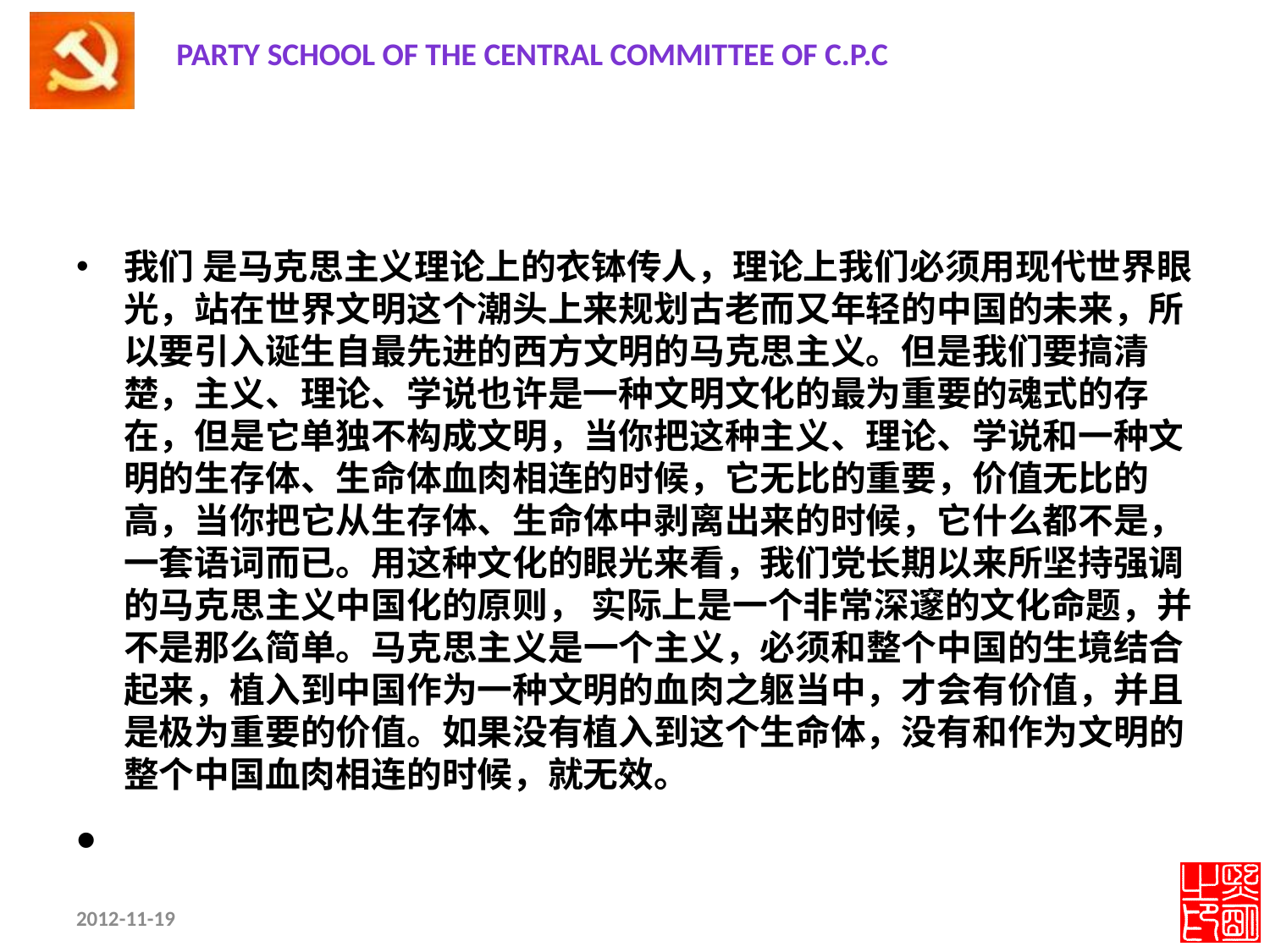

#
我们 是马克思主义理论上的衣钵传人，理论上我们必须用现代世界眼光，站在世界文明这个潮头上来规划古老而又年轻的中国的未来，所以要引入诞生自最先进的西方文明的马克思主义。但是我们要搞清楚，主义、理论、学说也许是一种文明文化的最为重要的魂式的存在，但是它单独不构成文明，当你把这种主义、理论、学说和一种文明的生存体、生命体血肉相连的时候，它无比的重要，价值无比的高，当你把它从生存体、生命体中剥离出来的时候，它什么都不是，一套语词而已。用这种文化的眼光来看，我们党长期以来所坚持强调的马克思主义中国化的原则， 实际上是一个非常深邃的文化命题，并不是那么简单。马克思主义是一个主义，必须和整个中国的生境结合起来，植入到中国作为一种文明的血肉之躯当中，才会有价值，并且是极为重要的价值。如果没有植入到这个生命体，没有和作为文明的整个中国血肉相连的时候，就无效。

2012-11-19